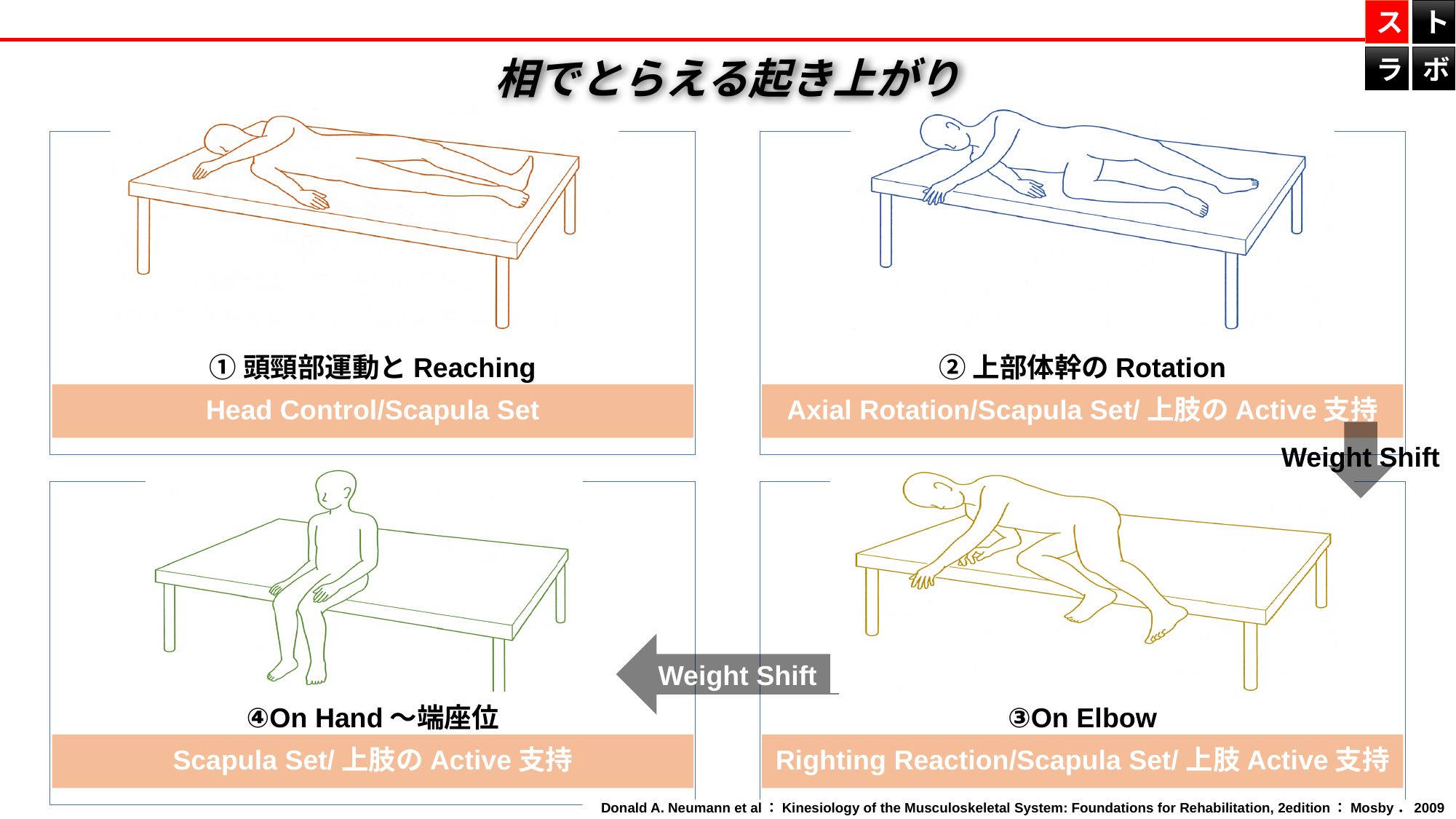

ス
ト
ラ
ボ

相でとらえる起き上がり

Head Control/Scapula Set
①頭頸部運動とReaching
Axial Rotation/Scapula Set/上肢のActive支持
②上部体幹のRotation
Scapula Set/上肢のActive支持
④On Hand～端座位
Righting Reaction/Scapula Set/上肢Active支持
③On Elbow

Weight Shift

Weight Shift
Donald A. Neumann et al：Kinesiology of the Musculoskeletal System: Foundations for Rehabilitation, 2edition：Mosby．2009